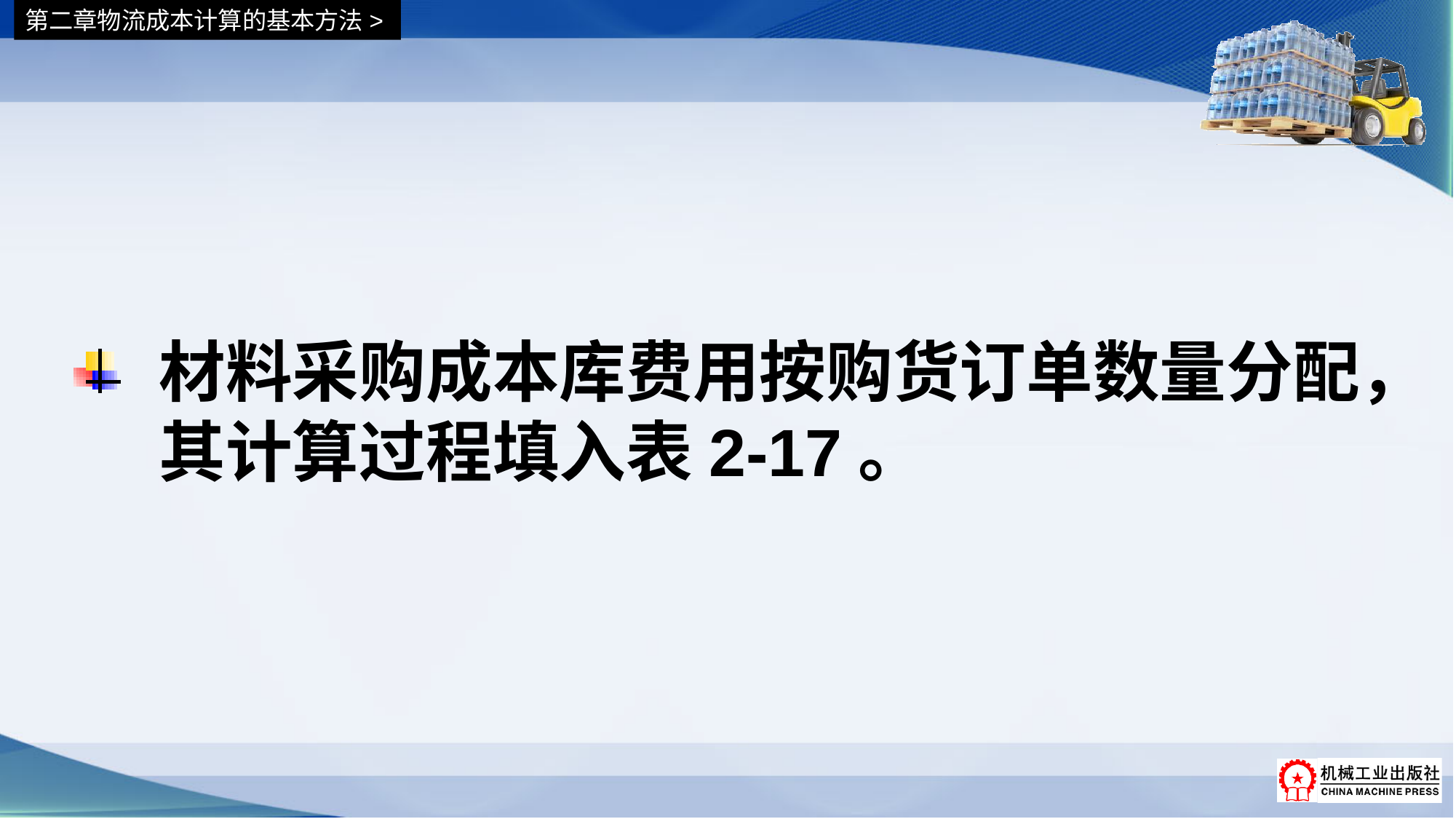

第二章物流成本计算的基本方法>
# 材料采购成本库费用按购货订单数量分配，其计算过程填入表2-17。